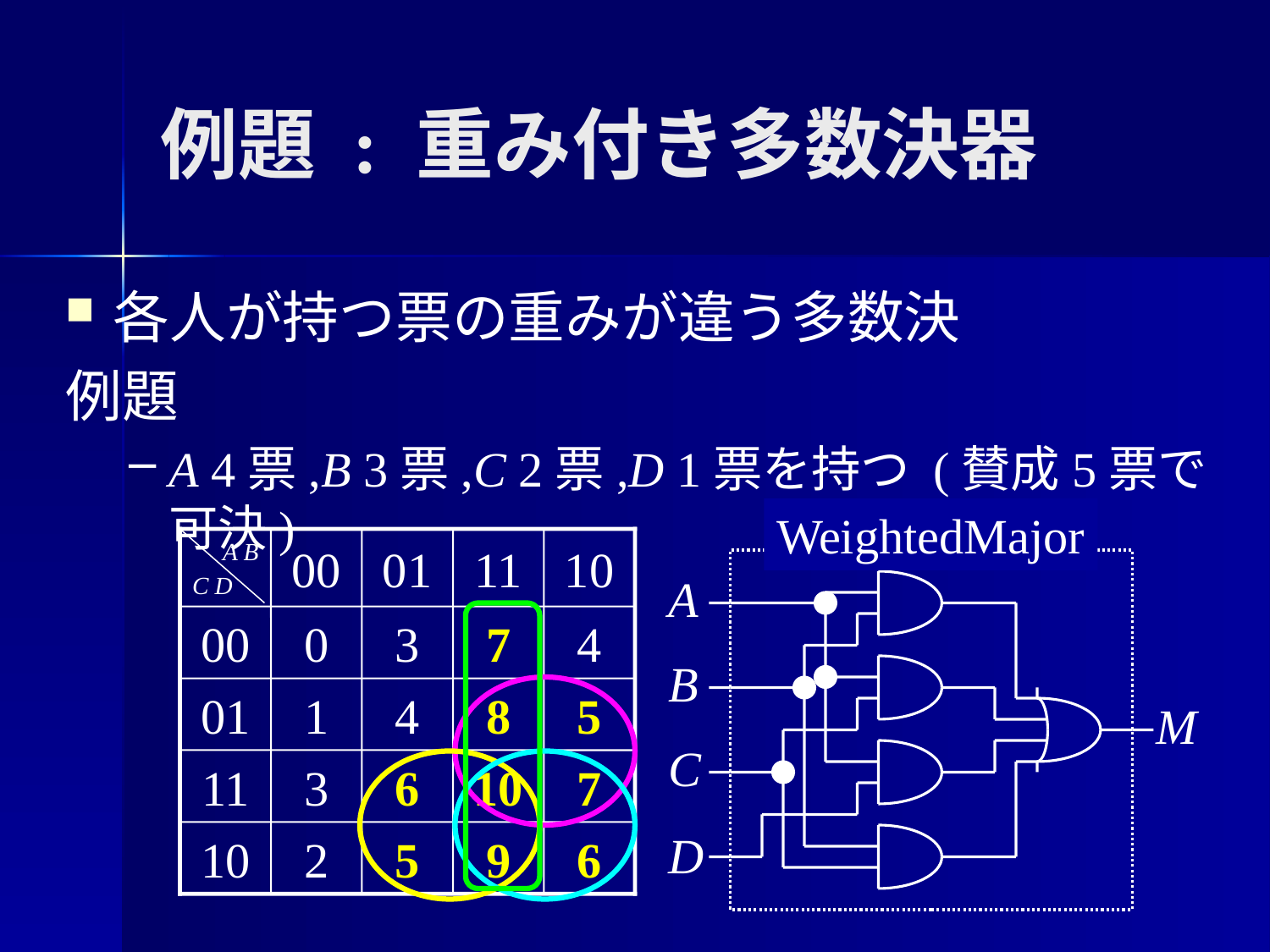

# 例題 : 重み付き多数決器
各人が持つ票の重みが違う多数決
例題
A 4票,B 3票,C 2票,D 1票を持つ (賛成5票で可決)
WeightedMajor

A

B

M

C

D

A B
C D

00

01

11

10

00

0
3
7
4
01

1
4
8
5
11

3
6
10
7
10

2
5
9
6